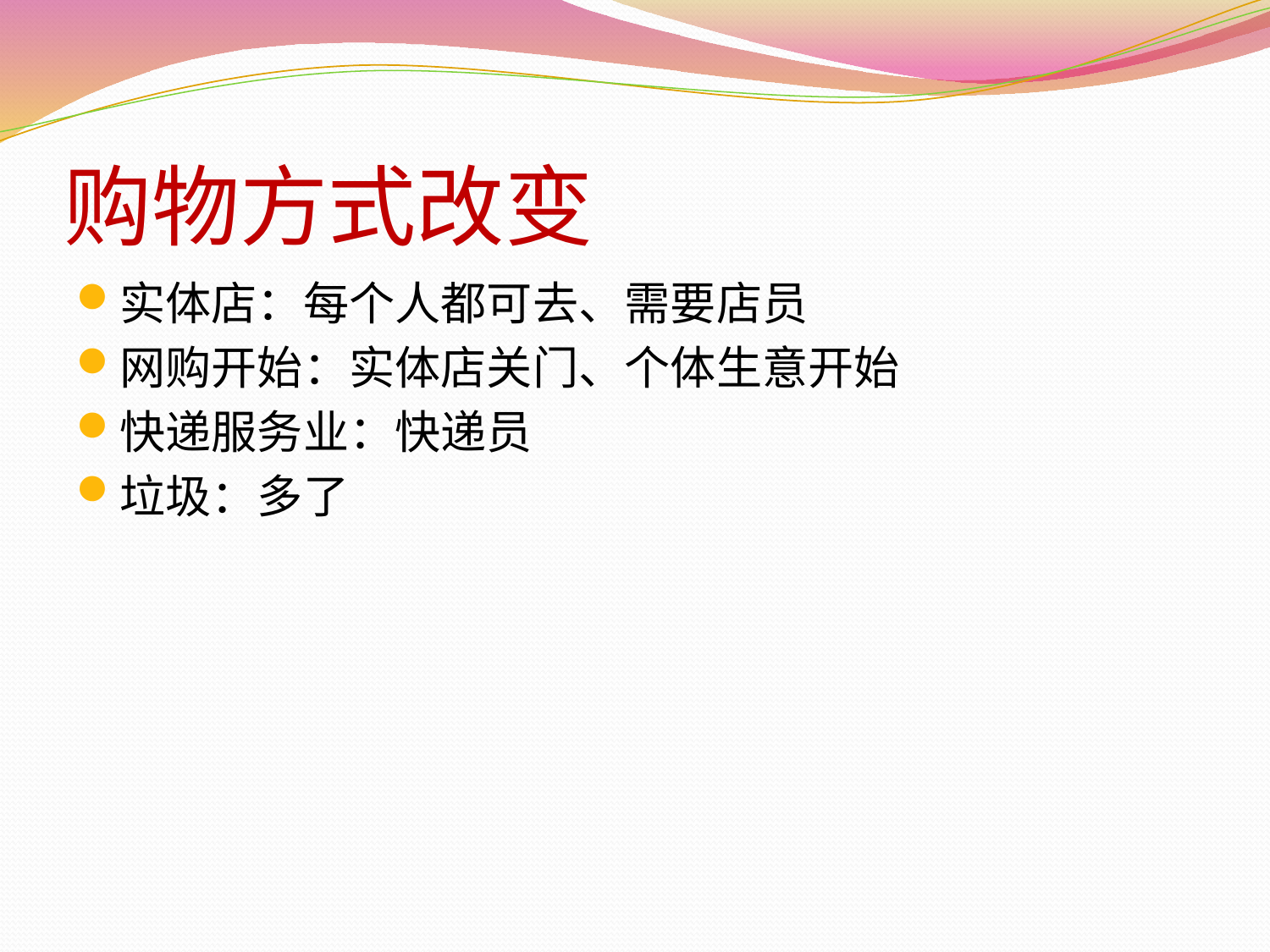

# 购物方式改变
实体店：每个人都可去、需要店员
网购开始：实体店关门、个体生意开始
快递服务业：快递员
垃圾：多了